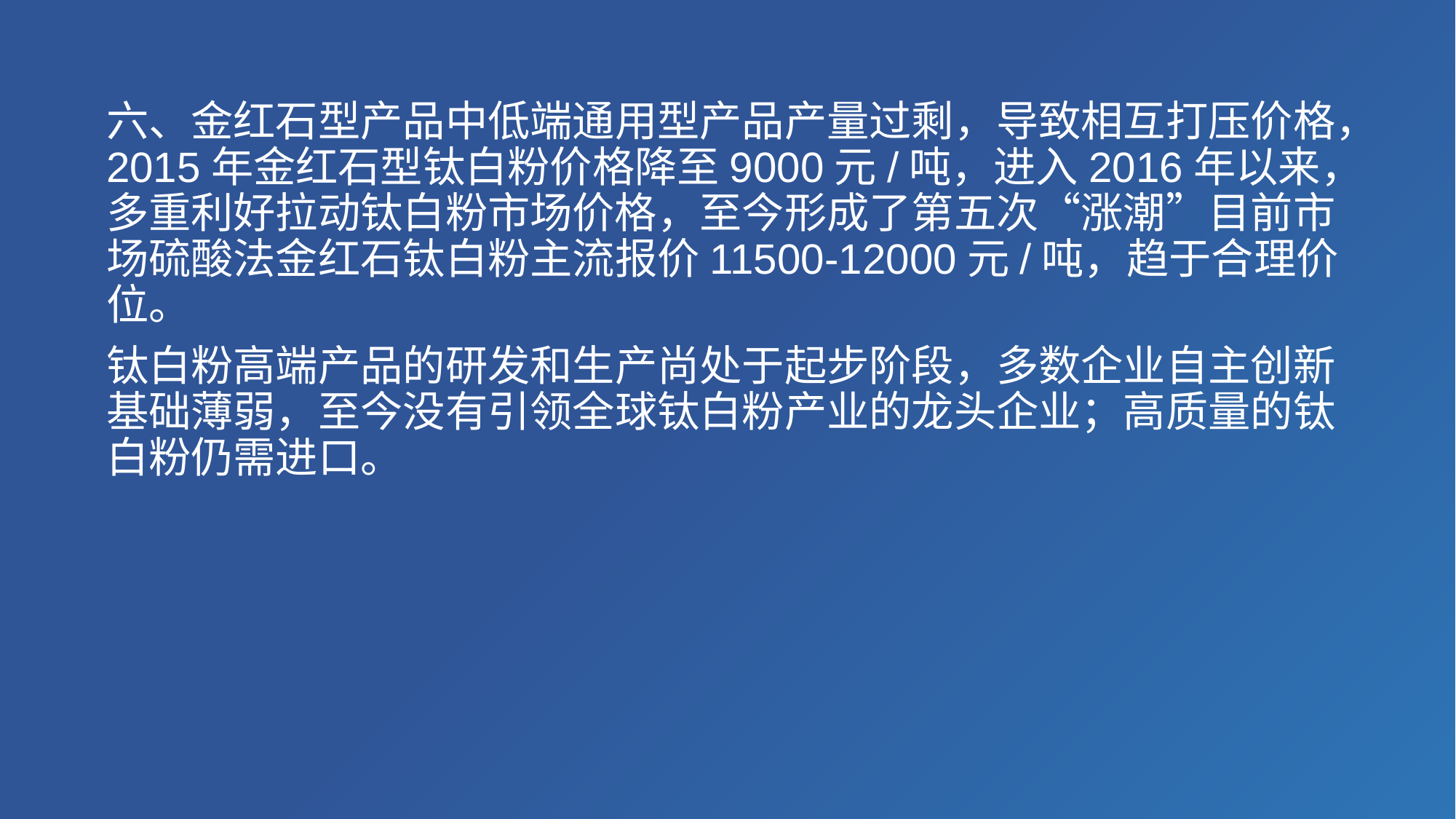

六、金红石型产品中低端通用型产品产量过剩，导致相互打压价格，2015年金红石型钛白粉价格降至9000元/吨，进入2016年以来，多重利好拉动钛白粉市场价格，至今形成了第五次“涨潮”目前市场硫酸法金红石钛白粉主流报价11500-12000元/吨，趋于合理价位。
钛白粉高端产品的研发和生产尚处于起步阶段，多数企业自主创新基础薄弱，至今没有引领全球钛白粉产业的龙头企业；高质量的钛白粉仍需进口。